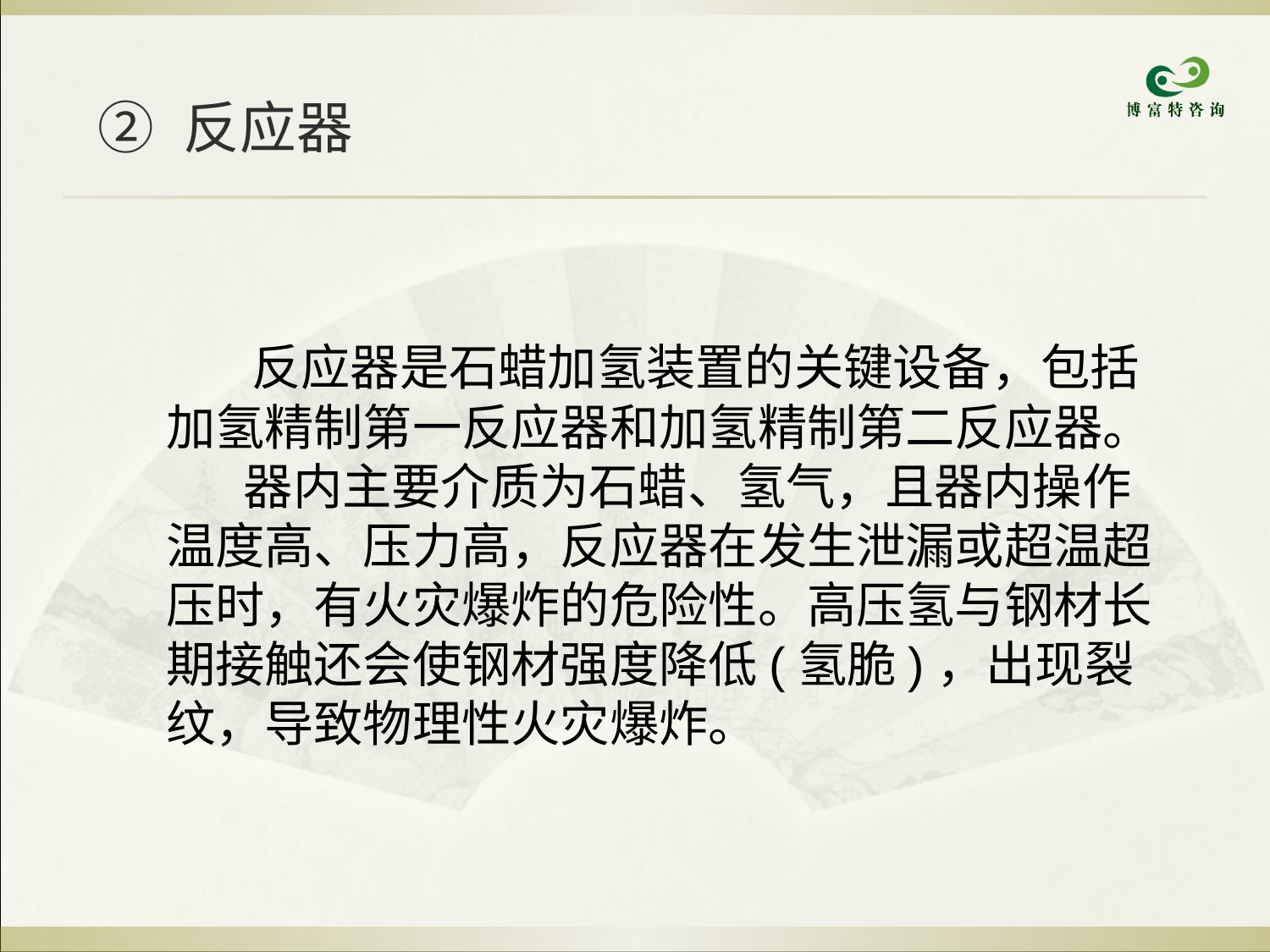

② 反应器
     反应器是石蜡加氢装置的关键设备，包括加氢精制第一反应器和加氢精制第二反应器。
      器内主要介质为石蜡、氢气，且器内操作温度高、压力高，反应器在发生泄漏或超温超压时，有火灾爆炸的危险性。高压氢与钢材长期接触还会使钢材强度降低(氢脆)，出现裂纹，导致物理性火灾爆炸。